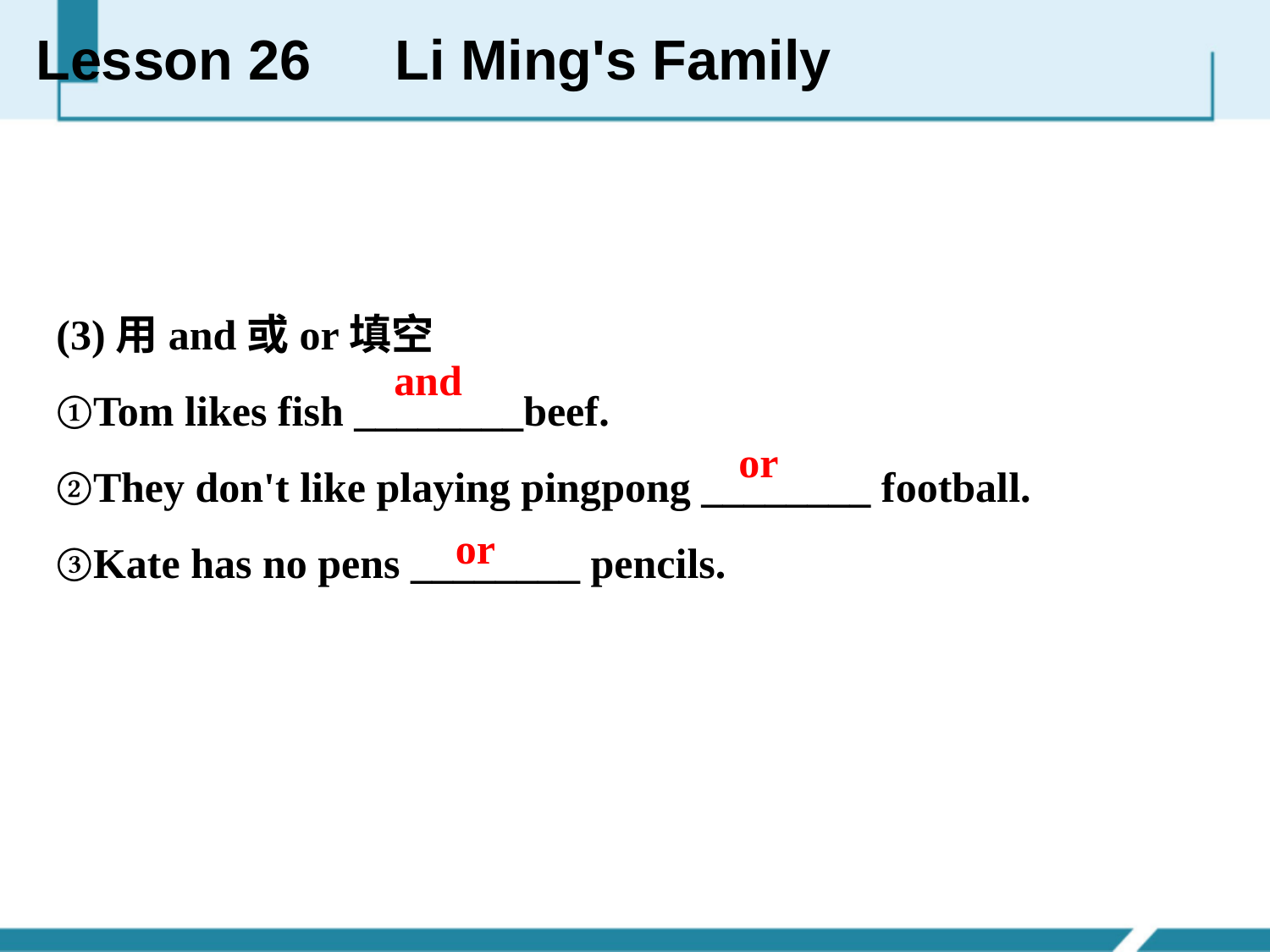

Lesson 26　Li Ming's Family
(3)用and或or填空
①Tom likes fish ________beef.
②They don't like playing ping­pong ________ football.
③Kate has no pens ________ pencils.
and
or
or